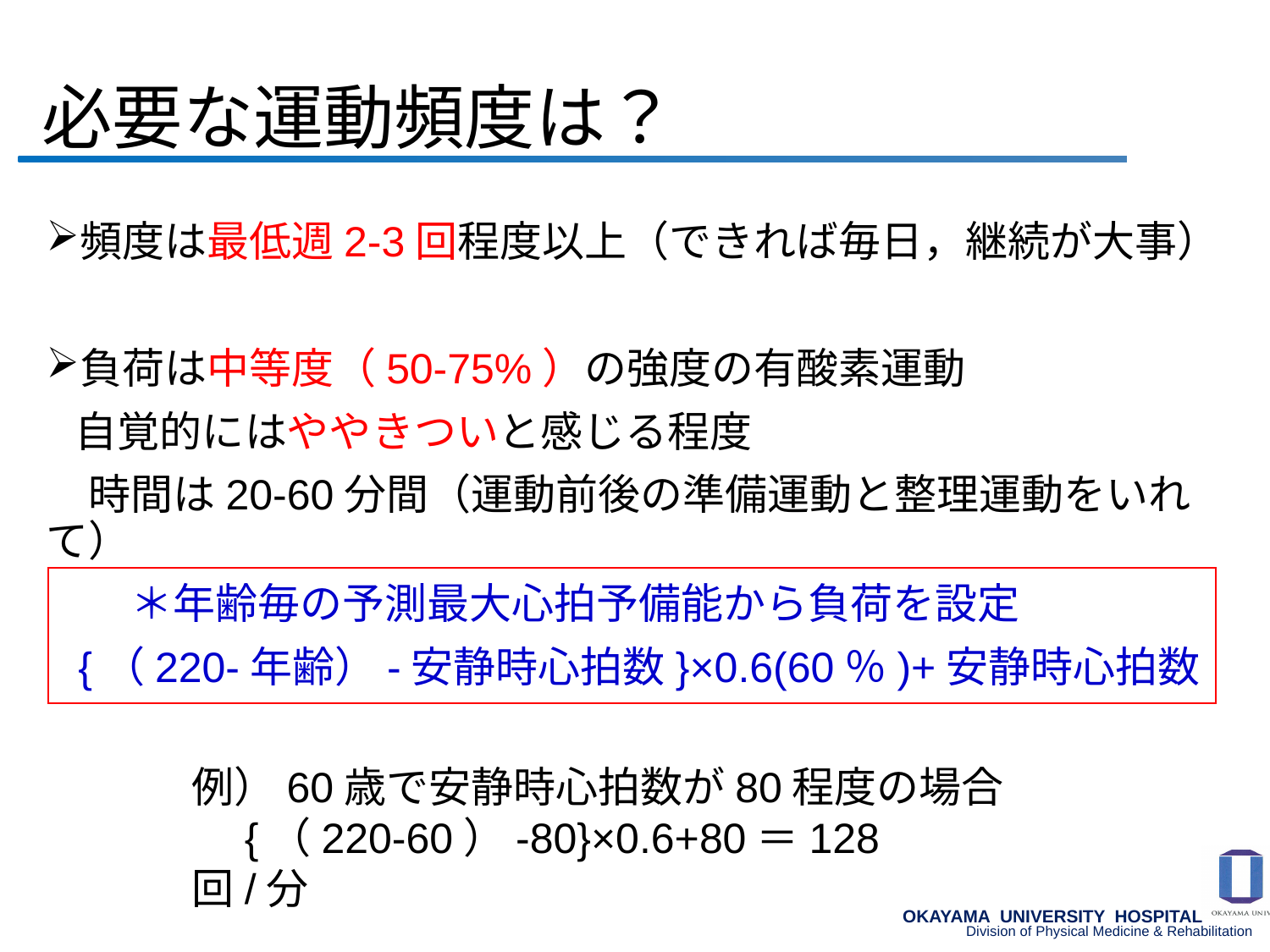

# 必要な運動頻度は？

頻度は最低週2-3回程度以上（できれば毎日，継続が大事）

負荷は中等度（50-75%）の強度の有酸素運動
  自覚的にはややきついと感じる程度
　時間は20-60分間（運動前後の準備運動と整理運動をいれて）
　　＊年齢毎の予測最大心拍予備能から負荷を設定
{（220-年齢）-安静時心拍数}×0.6(60％)+安静時心拍数

例）60歳で安静時心拍数が80程度の場合
　{（220-60）-80}×0.6+80＝128回/分